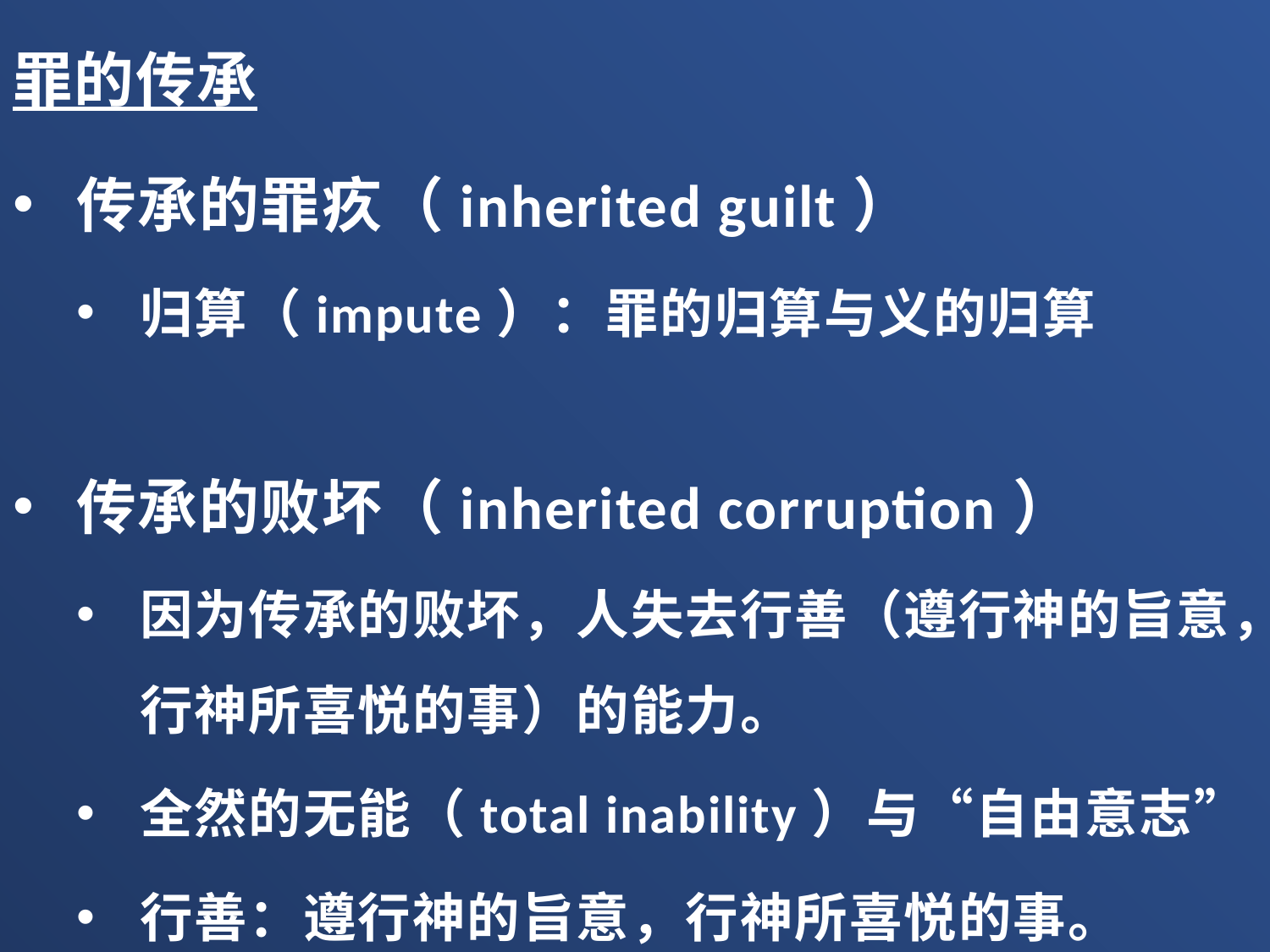

罪的传承
传承的罪疚（inherited guilt）
归算（impute）：罪的归算与义的归算

传承的败坏（inherited corruption）
因为传承的败坏，人失去行善（遵行神的旨意，行神所喜悦的事）的能力。
全然的无能（total inability）与“自由意志”
行善：遵行神的旨意，行神所喜悦的事。